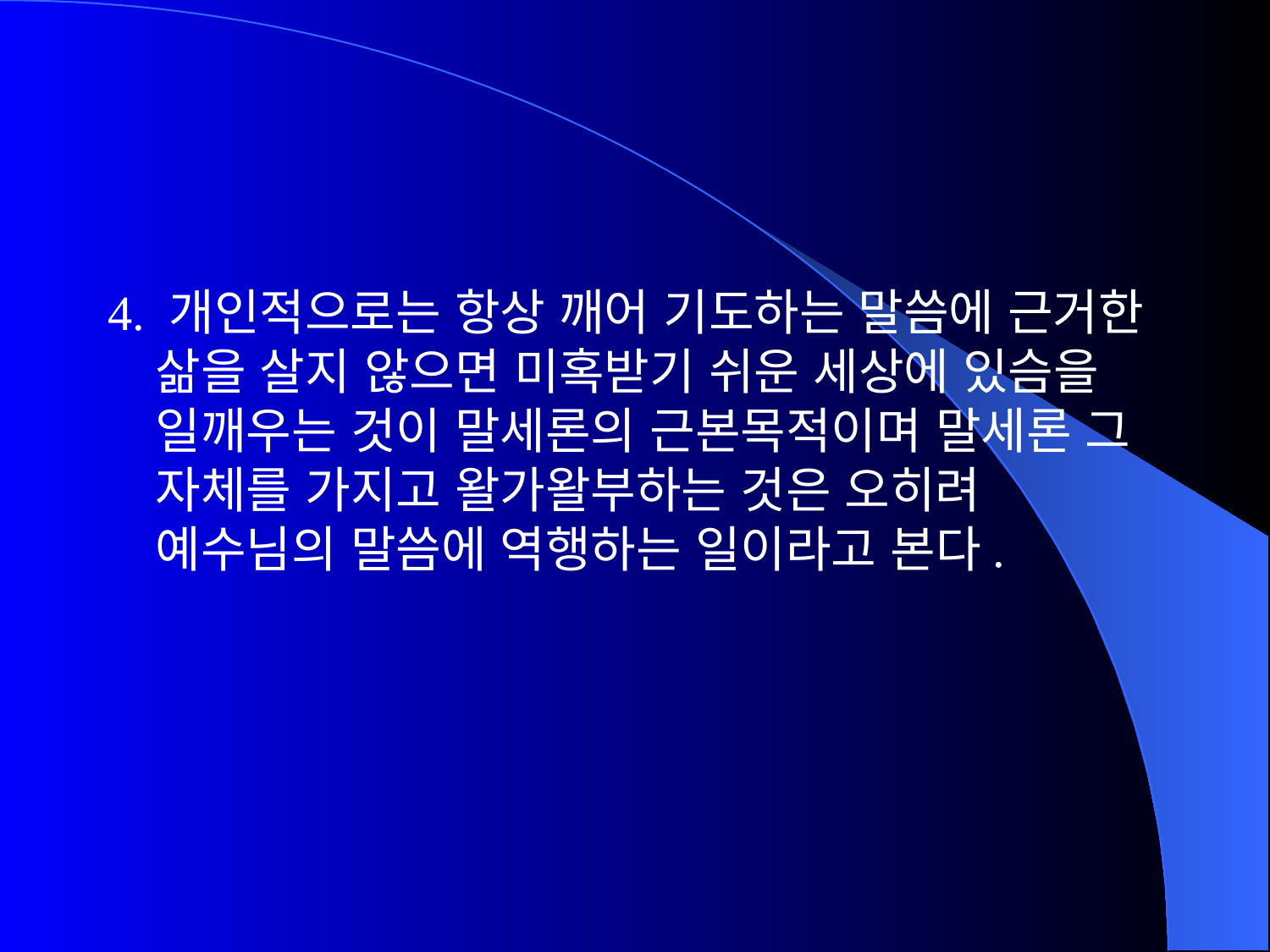

4. 개인적으로는 항상 깨어 기도하는 말씀에 근거한 삶을 살지 않으면 미혹받기 쉬운 세상에 있슴을 일깨우는 것이 말세론의 근본목적이며 말세론 그 자체를 가지고 왈가왈부하는 것은 오히려 예수님의 말씀에 역행하는 일이라고 본다.